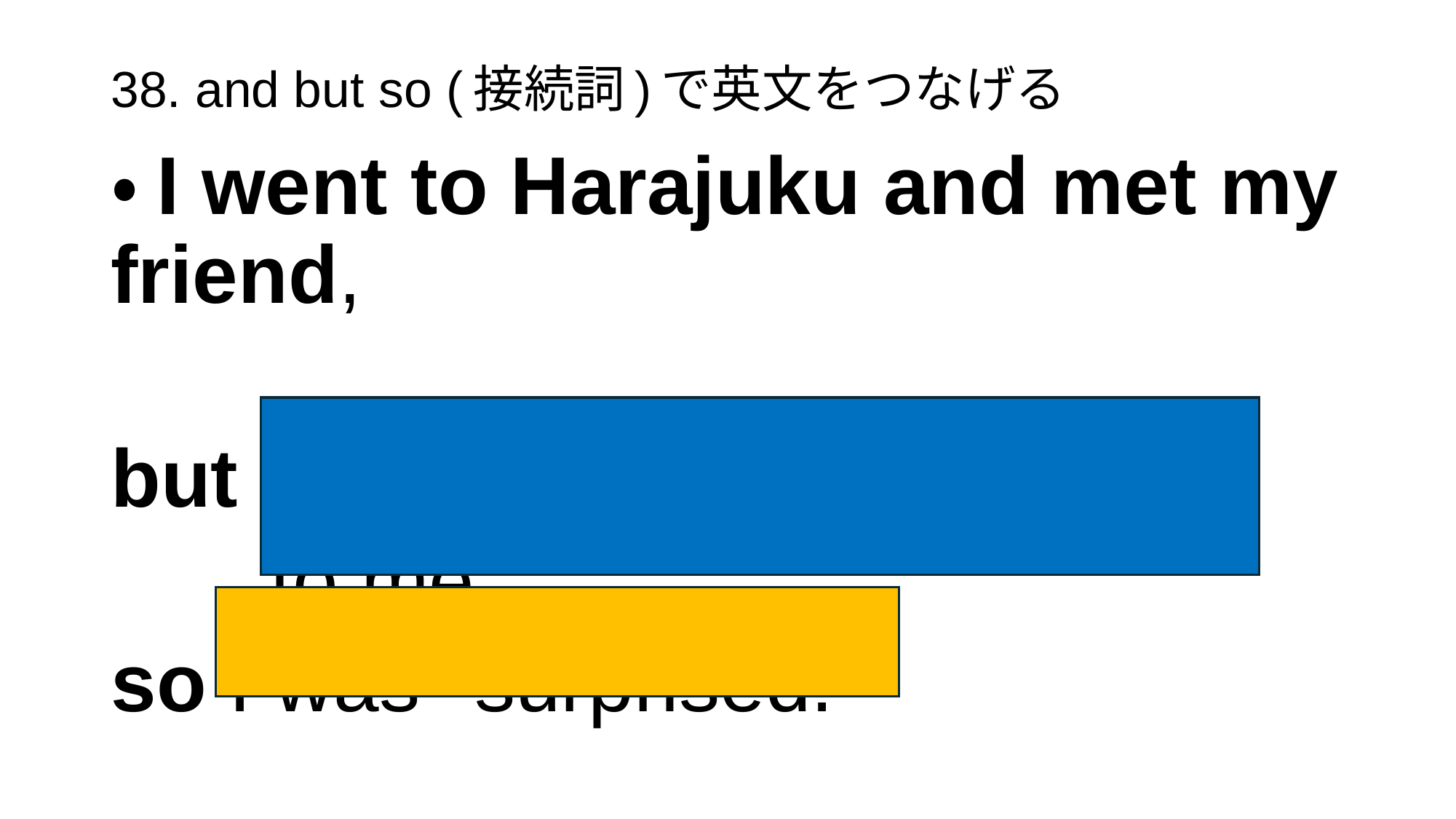

# 38. and but so (接続詞)で英文をつなげる
・I went to Harajuku and met my friend,

but she did not say anything
       to me,
so I was *surprised.